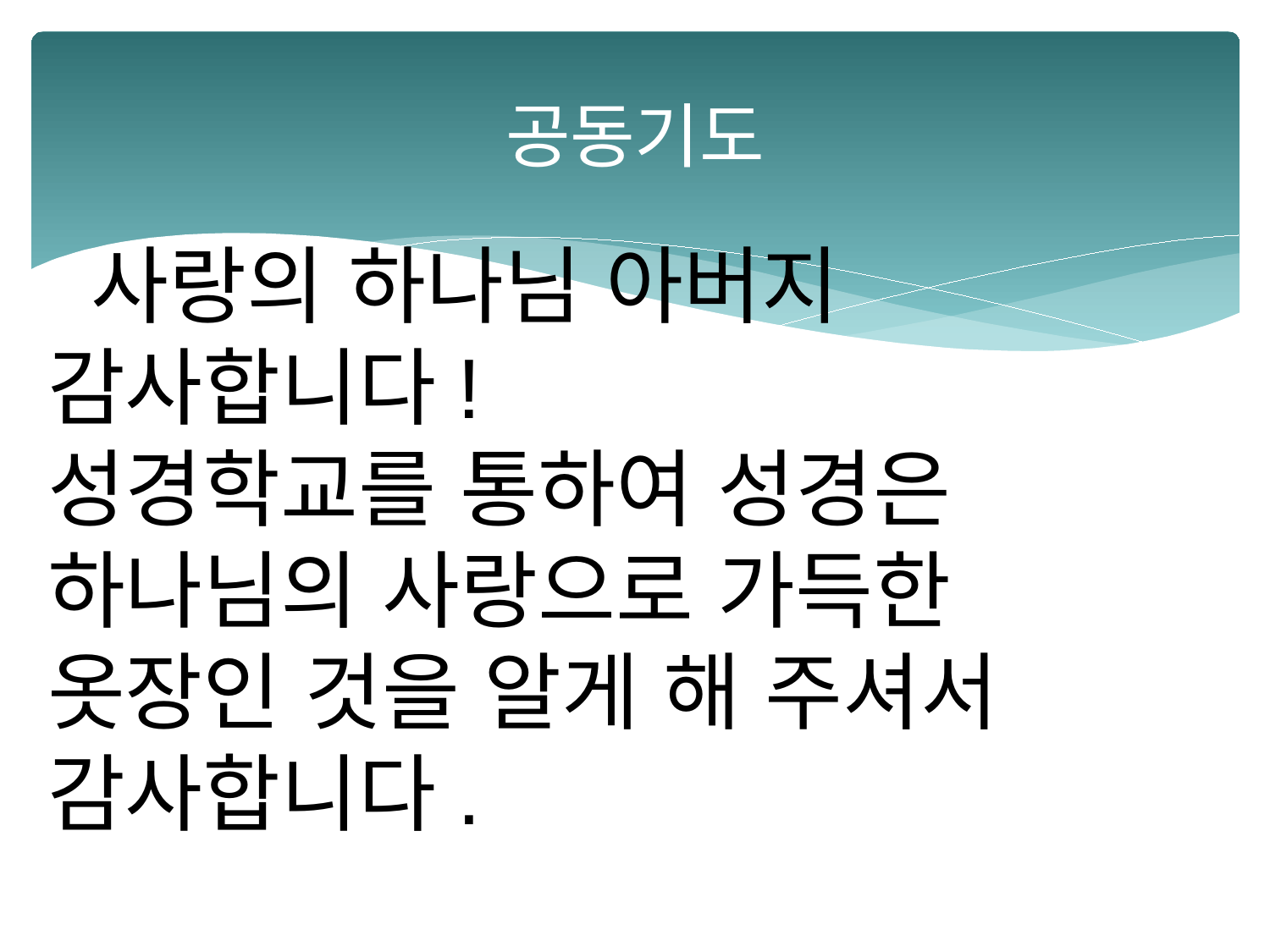

# 공동기도

 사랑의 하나님 아버지
감사합니다!
성경학교를 통하여 성경은
하나님의 사랑으로 가득한
옷장인 것을 알게 해 주셔서
감사합니다.